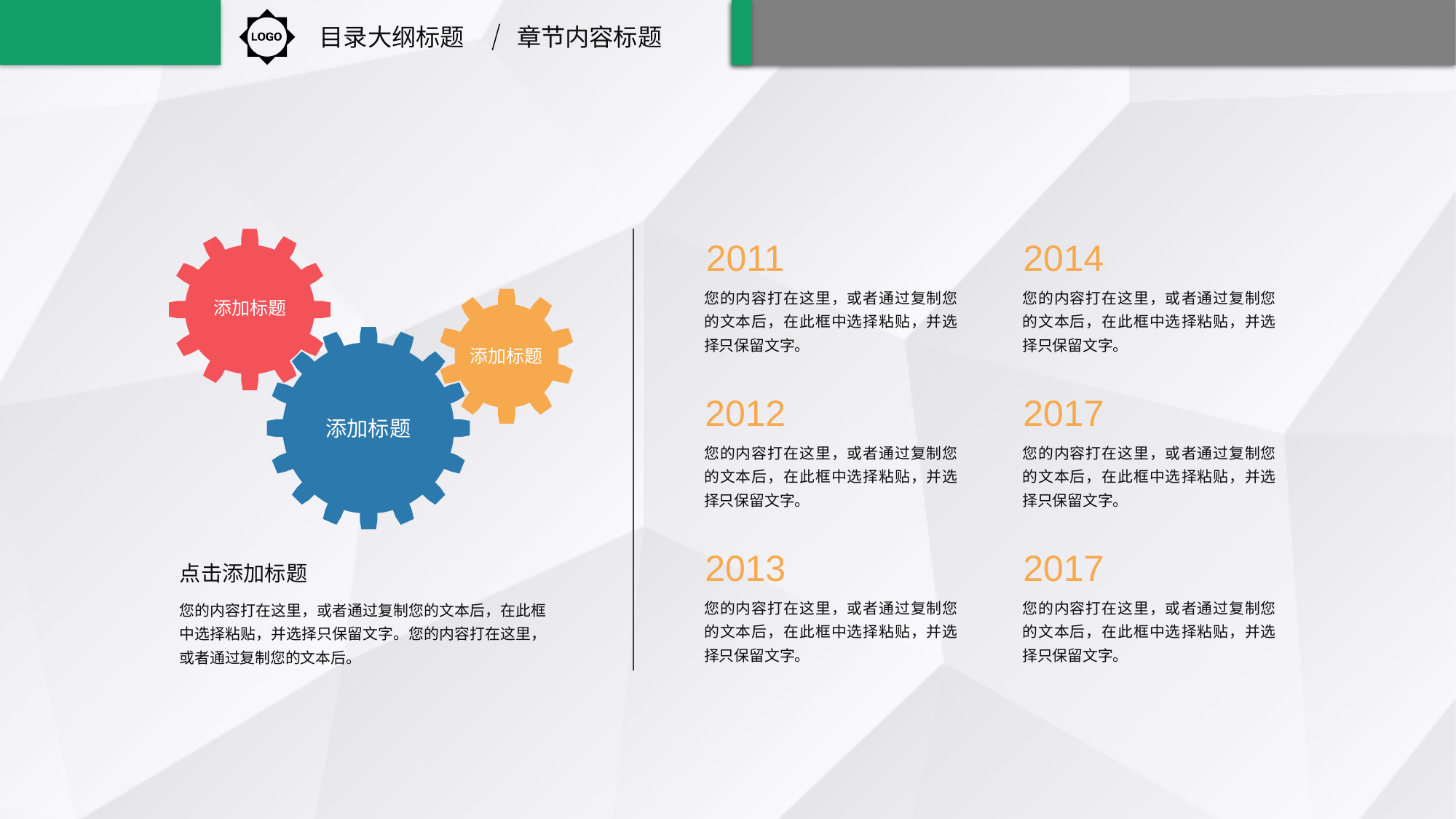

目录大纲标题
章节内容标题

2011
2014
您的内容打在这里，或者通过复制您的文本后，在此框中选择粘贴，并选择只保留文字。
您的内容打在这里，或者通过复制您的文本后，在此框中选择粘贴，并选择只保留文字。

添加标题

添加标题
2012
2017
添加标题
您的内容打在这里，或者通过复制您的文本后，在此框中选择粘贴，并选择只保留文字。
您的内容打在这里，或者通过复制您的文本后，在此框中选择粘贴，并选择只保留文字。
2013
2017
点击添加标题
您的内容打在这里，或者通过复制您的文本后，在此框中选择粘贴，并选择只保留文字。
您的内容打在这里，或者通过复制您的文本后，在此框中选择粘贴，并选择只保留文字。
您的内容打在这里，或者通过复制您的文本后，在此框中选择粘贴，并选择只保留文字。您的内容打在这里，或者通过复制您的文本后。
延时